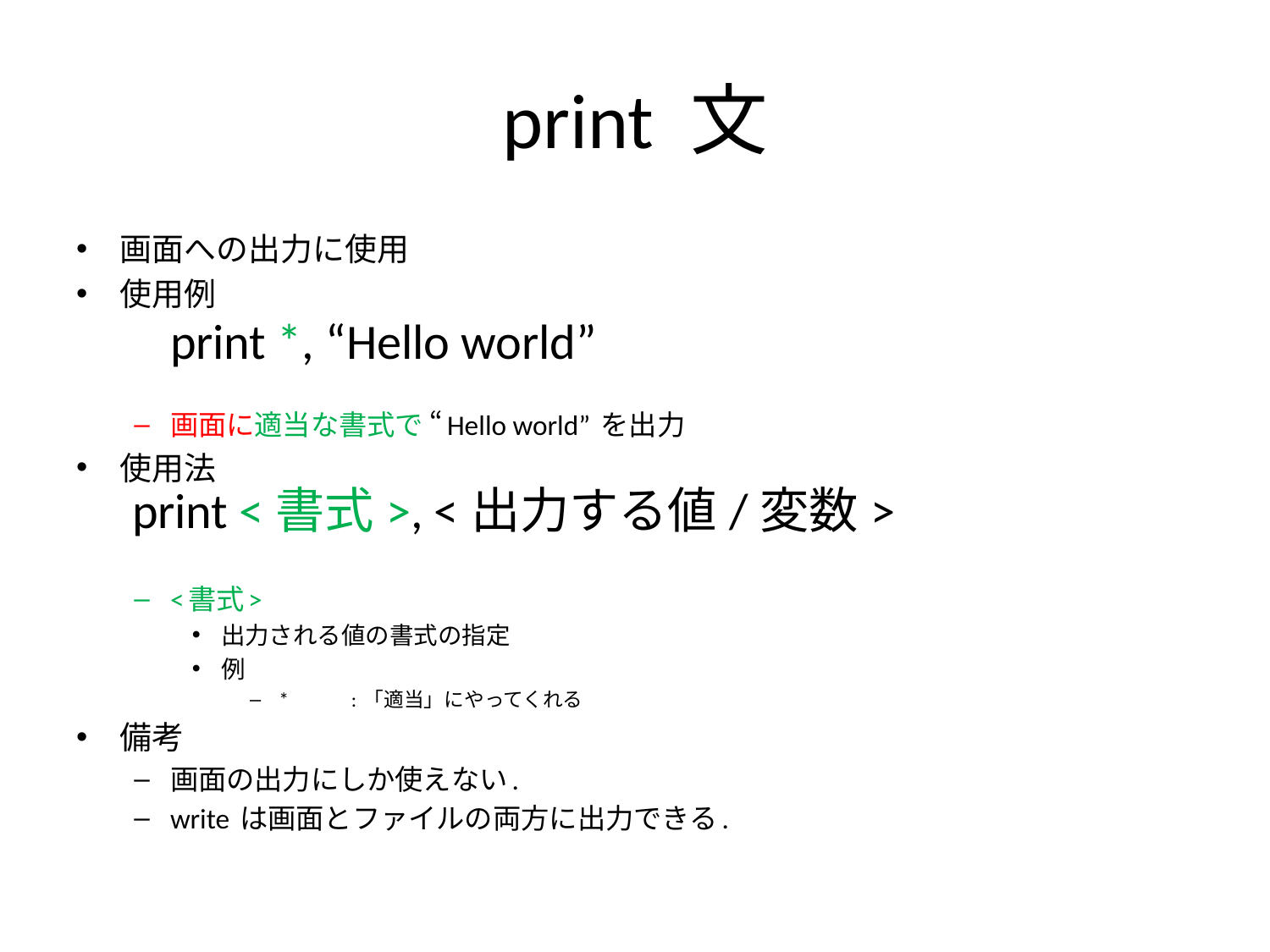

# print 文
画面への出力に使用
使用例

画面に適当な書式で “Hello world” を出力
使用法

<書式>
出力される値の書式の指定
例
*		: 「適当」にやってくれる
備考
画面の出力にしか使えない.
write は画面とファイルの両方に出力できる.

print *, “Hello world”
print <書式>, <出力する値/変数>